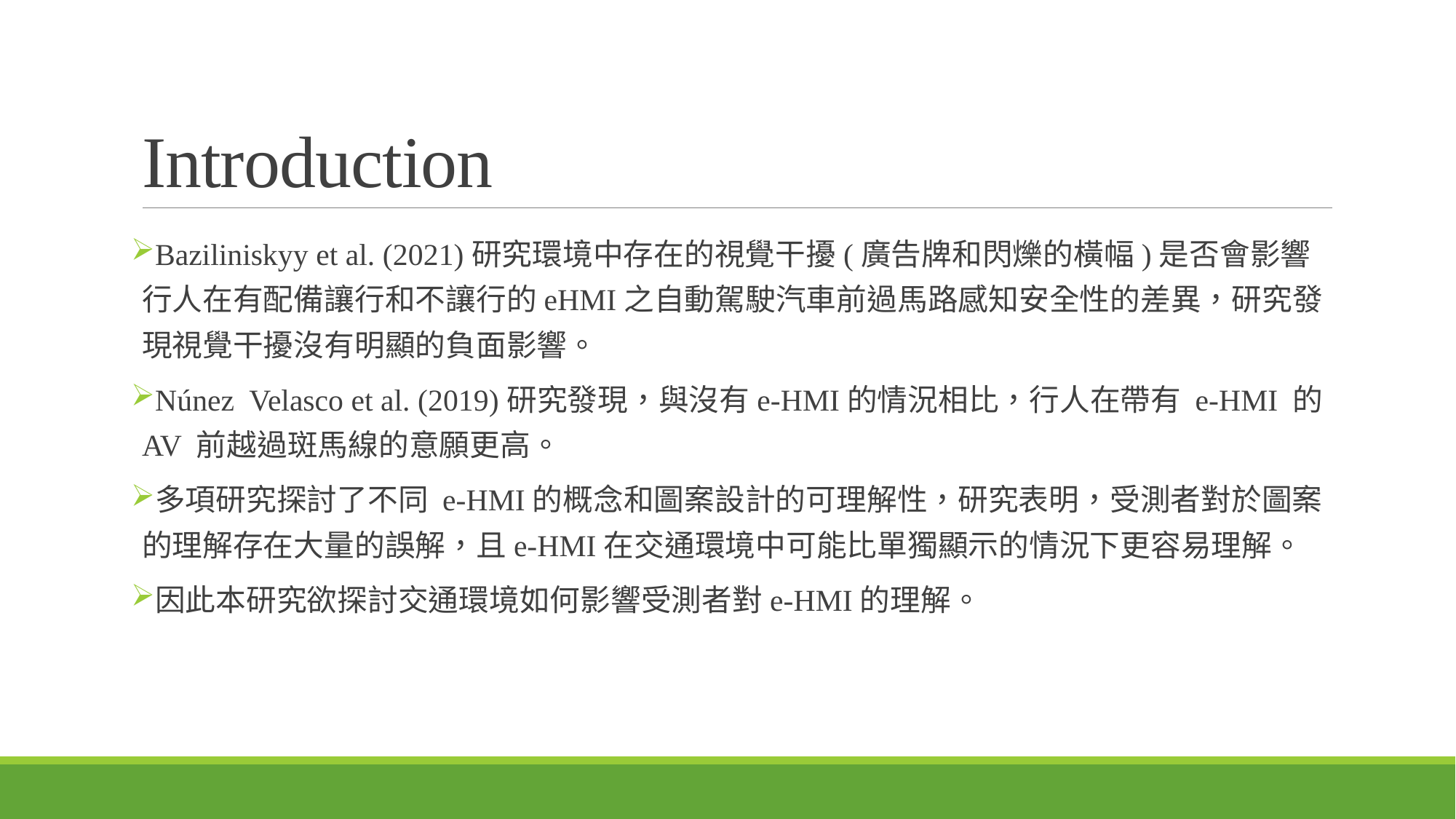

# Introduction
Baziliniskyy et al. (2021)研究環境中存在的視覺干擾(廣告牌和閃爍的橫幅)是否會影響行人在有配備讓行和不讓行的eHMI之自動駕駛汽車前過馬路感知安全性的差異，研究發現視覺干擾沒有明顯的負面影響。
Núnez  Velasco et al. (2019)研究發現，與沒有e-HMI的情況相比，行人在帶有 e-HMI 的 AV 前越過斑馬線的意願更高。
多項研究探討了不同 e-HMI的概念和圖案設計的可理解性，研究表明，受測者對於圖案的理解存在大量的誤解，且e-HMI在交通環境中可能比單獨顯示的情況下更容易理解。
因此本研究欲探討交通環境如何影響受測者對e-HMI的理解。